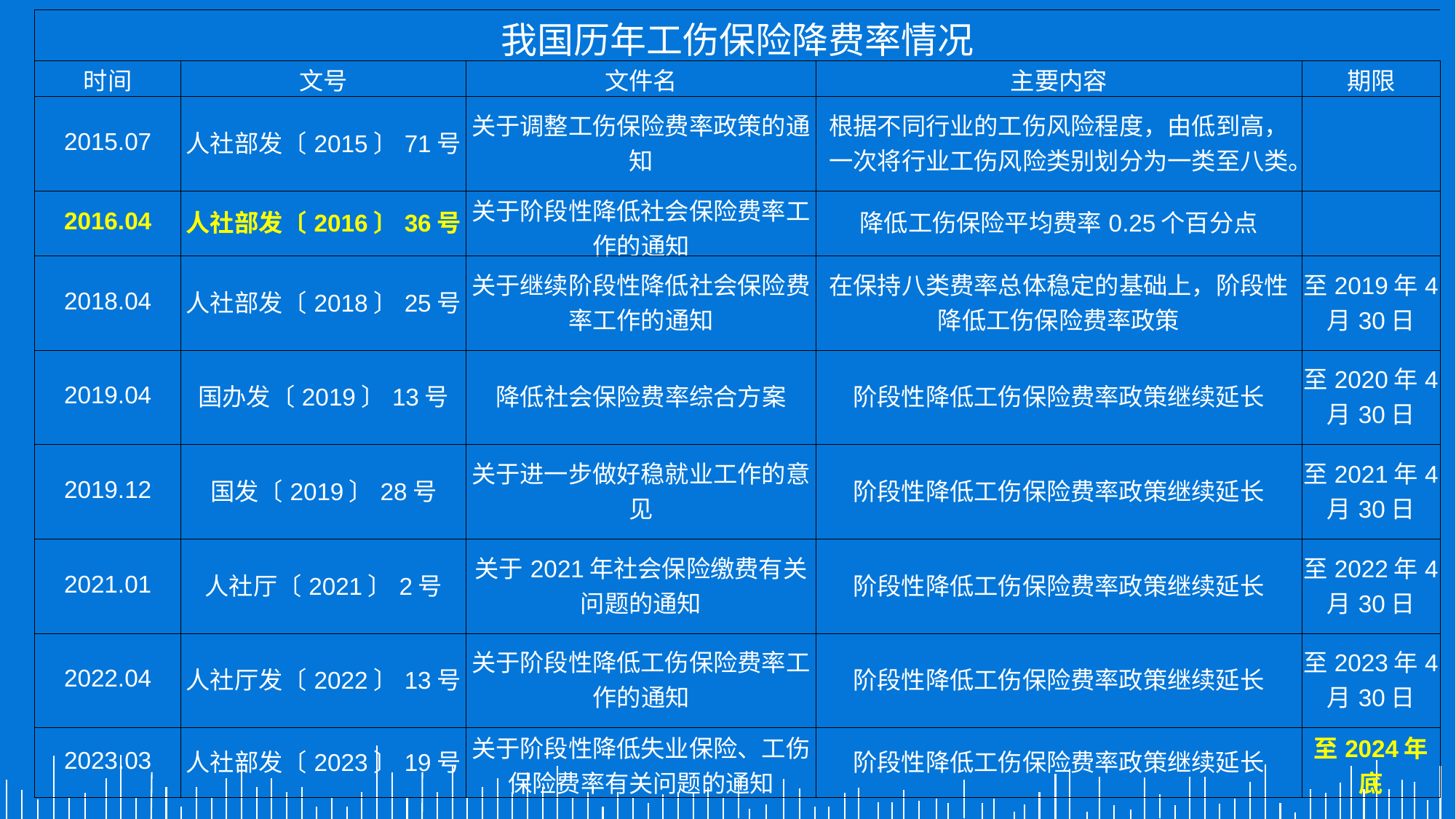

| 我国历年工伤保险降费率情况 |  |  |  |  |
| --- | --- | --- | --- | --- |
| 时间 | 文号 | 文件名 | 主要内容 | 期限 |
| 2015.07 | 人社部发〔2015〕71号 | 关于调整工伤保险费率政策的通知 | 根据不同行业的工伤风险程度，由低到高，一次将行业工伤风险类别划分为一类至八类。 |  |
| 2016.04 | 人社部发〔2016〕36号 | 关于阶段性降低社会保险费率工作的通知 | 降低工伤保险平均费率0.25个百分点 |  |
| 2018.04 | 人社部发〔2018〕25号 | 关于继续阶段性降低社会保险费率工作的通知 | 在保持八类费率总体稳定的基础上，阶段性降低工伤保险费率政策 | 至2019年4月30日 |
| 2019.04 | 国办发〔2019〕13号 | 降低社会保险费率综合方案 | 阶段性降低工伤保险费率政策继续延长 | 至2020年4月30日 |
| 2019.12 | 国发〔2019〕28号 | 关于进一步做好稳就业工作的意见 | 阶段性降低工伤保险费率政策继续延长 | 至2021年4月30日 |
| 2021.01 | 人社厅〔2021〕2号 | 关于2021年社会保险缴费有关问题的通知 | 阶段性降低工伤保险费率政策继续延长 | 至2022年4月30日 |
| 2022.04 | 人社厅发〔2022〕13号 | 关于阶段性降低工伤保险费率工作的通知 | 阶段性降低工伤保险费率政策继续延长 | 至2023年4月30日 |
| 2023.03 | 人社部发〔2023〕19号 | 关于阶段性降低失业保险、工伤保险费率有关问题的通知 | 阶段性降低工伤保险费率政策继续延长 | 至2024年底 |